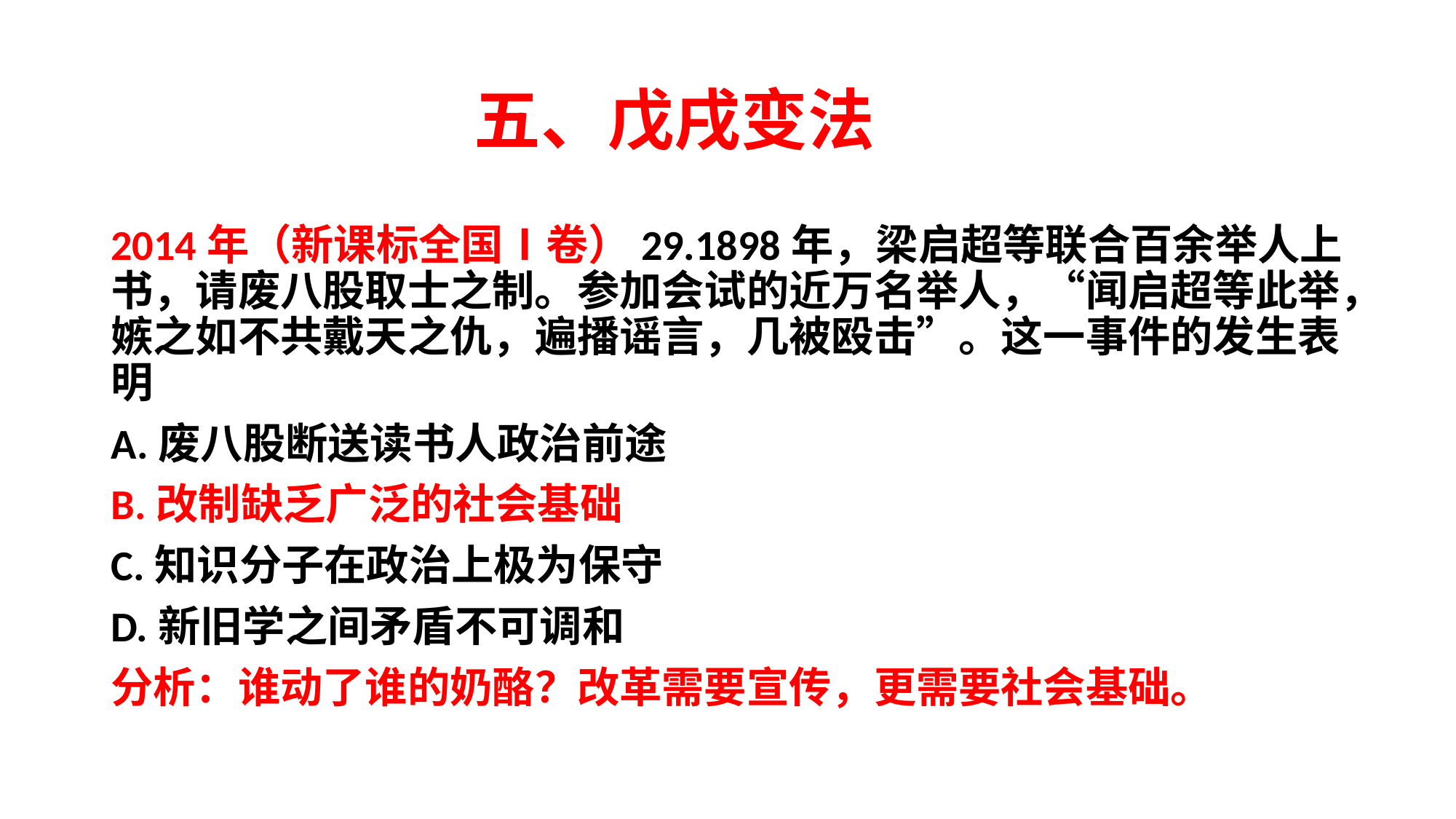

# 五、戊戌变法
2014年（新课标全国Ⅰ卷）29.1898年，梁启超等联合百余举人上书，请废八股取士之制。参加会试的近万名举人，“闻启超等此举，嫉之如不共戴天之仇，遍播谣言，几被殴击”。这一事件的发生表明
A.废八股断送读书人政治前途
B.改制缺乏广泛的社会基础
C.知识分子在政治上极为保守
D.新旧学之间矛盾不可调和
分析：谁动了谁的奶酪？改革需要宣传，更需要社会基础。